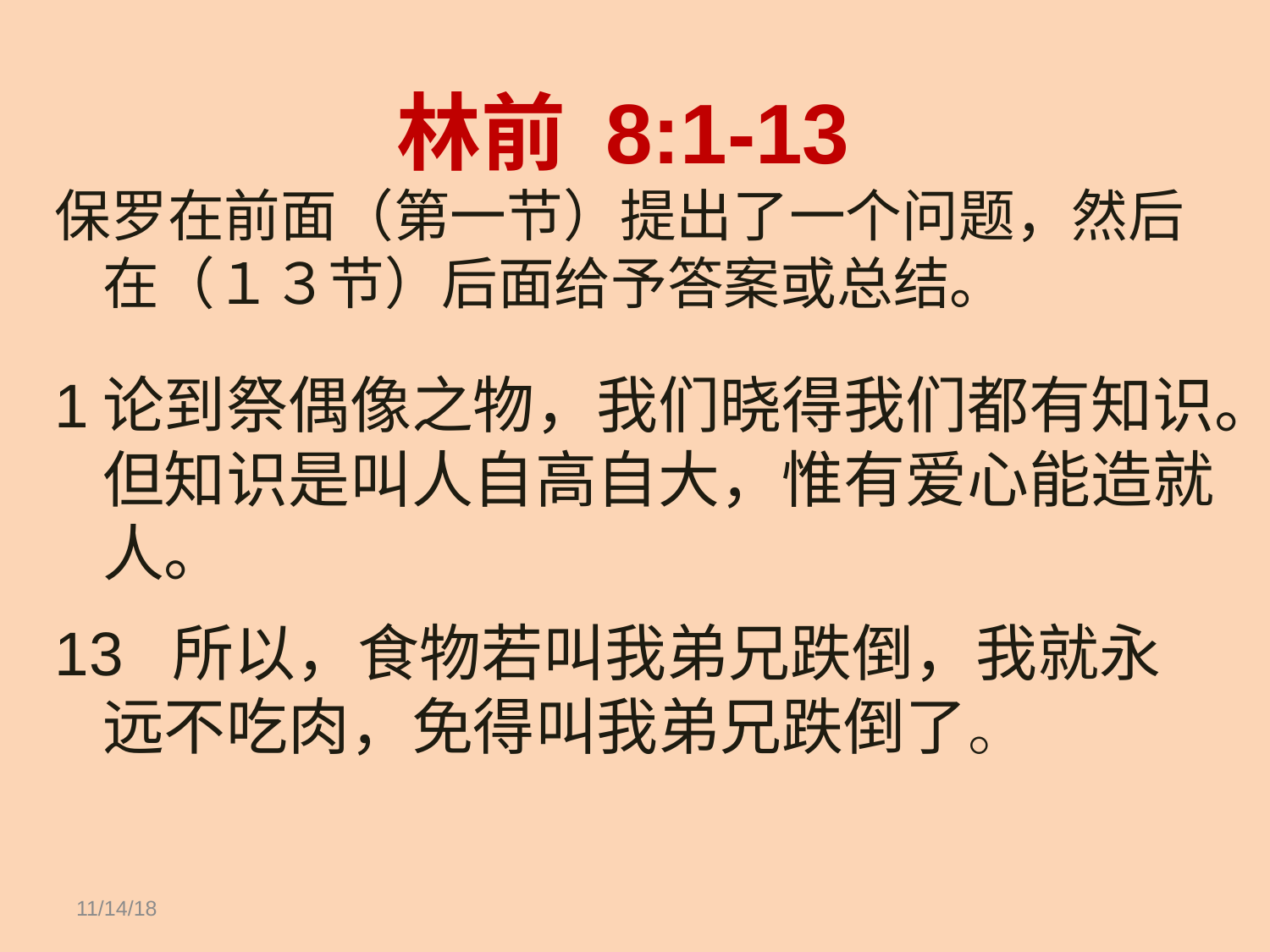

林前 8:1-13
保罗在前面（第一节）提出了一个问题，然后在（１３节）后面给予答案或总结。

论到祭偶像之物，我们晓得我们都有知识。但知识是叫人自高自大，惟有爱心能造就人。

13  所以，食物若叫我弟兄跌倒，我就永远不吃肉，免得叫我弟兄跌倒了。

11/14/18